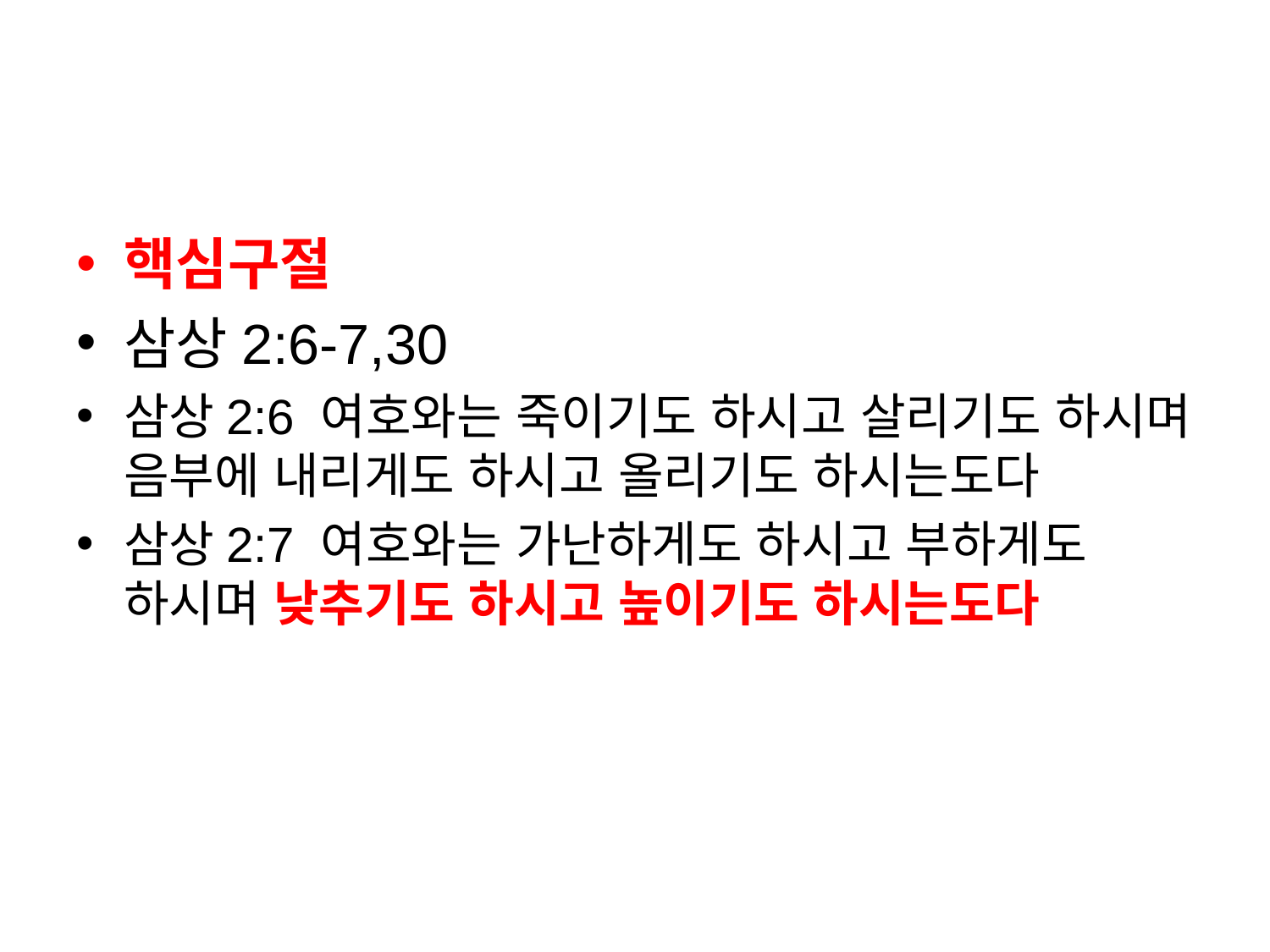

#
핵심구절
삼상2:6-7,30
삼상2:6 여호와는 죽이기도 하시고 살리기도 하시며 음부에 내리게도 하시고 올리기도 하시는도다
삼상2:7 여호와는 가난하게도 하시고 부하게도 하시며 낮추기도 하시고 높이기도 하시는도다